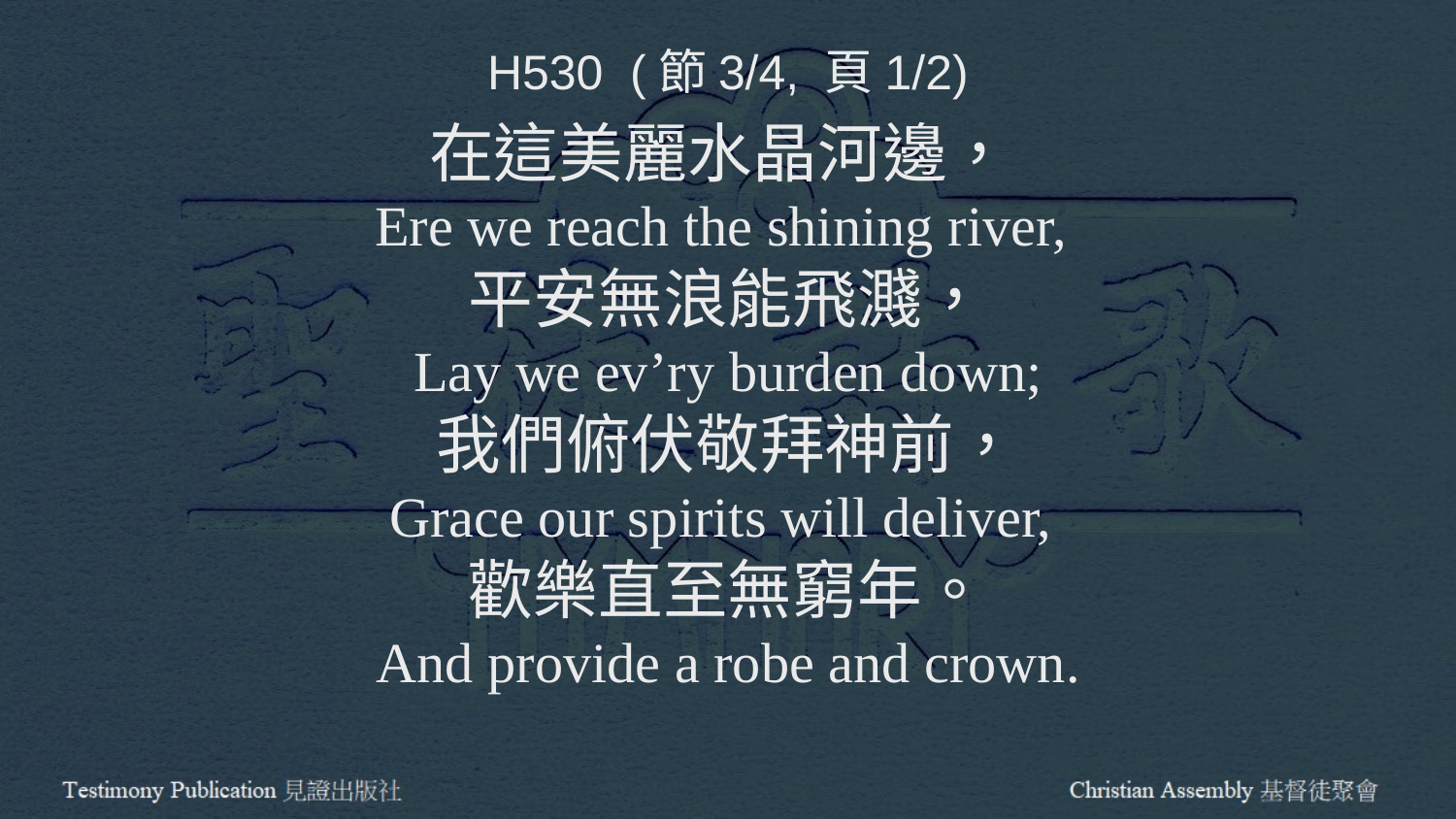

H530  (節3/4, 頁1/2)
在這美麗水晶河邊，
Ere we reach the shining river,
平安無浪能飛濺，
Lay we ev’ry burden down;
我們俯伏敬拜神前，
Grace our spirits will deliver,
歡樂直至無窮年。
And provide a robe and crown.